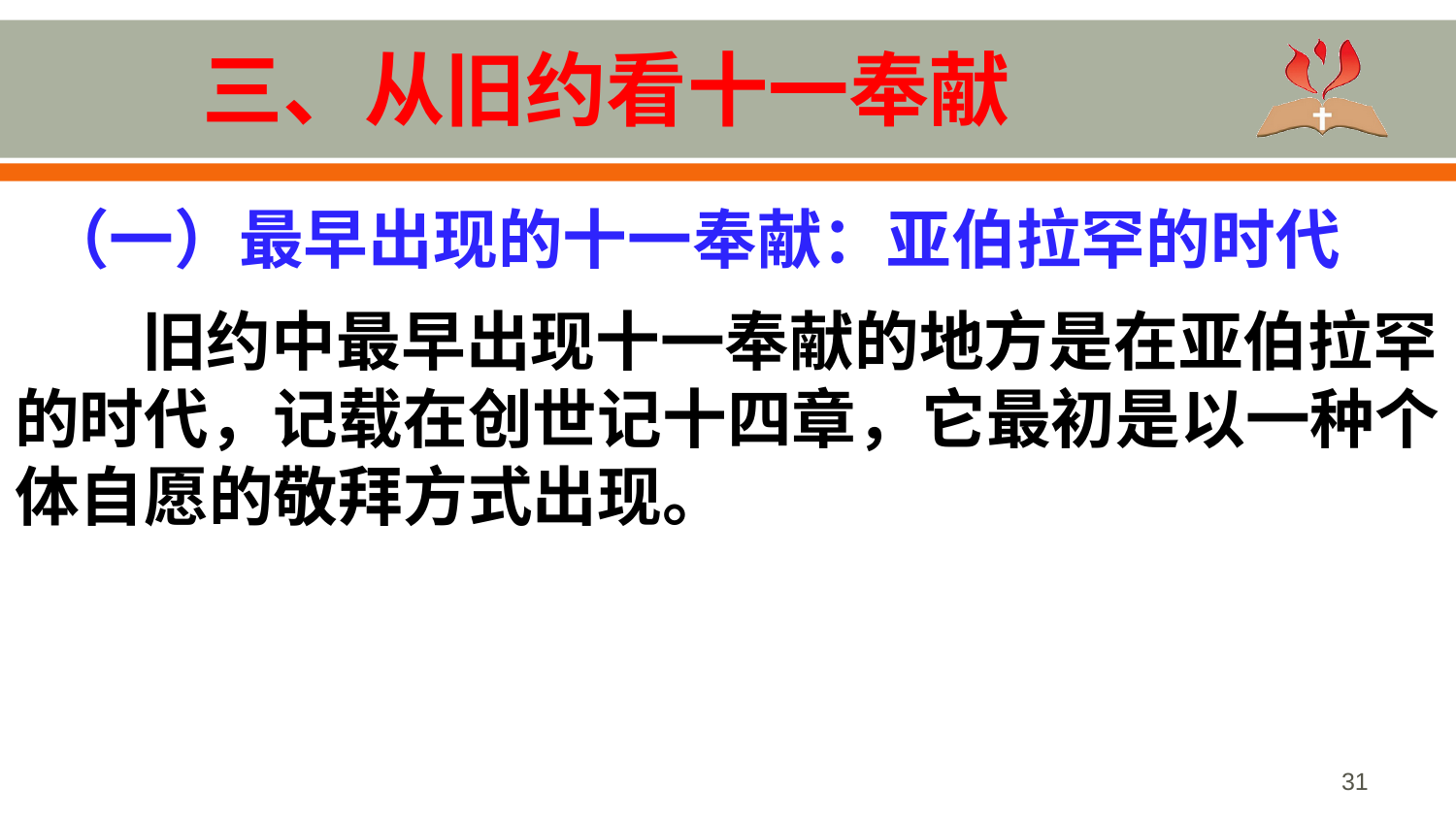

# 三、从旧约看十一奉献
 （一）最早出现的十一奉献：亚伯拉罕的时代
旧约中最早出现十一奉献的地方是在亚伯拉罕的时代，记载在创世记十四章，它最初是以一种个体自愿的敬拜方式出现。

31